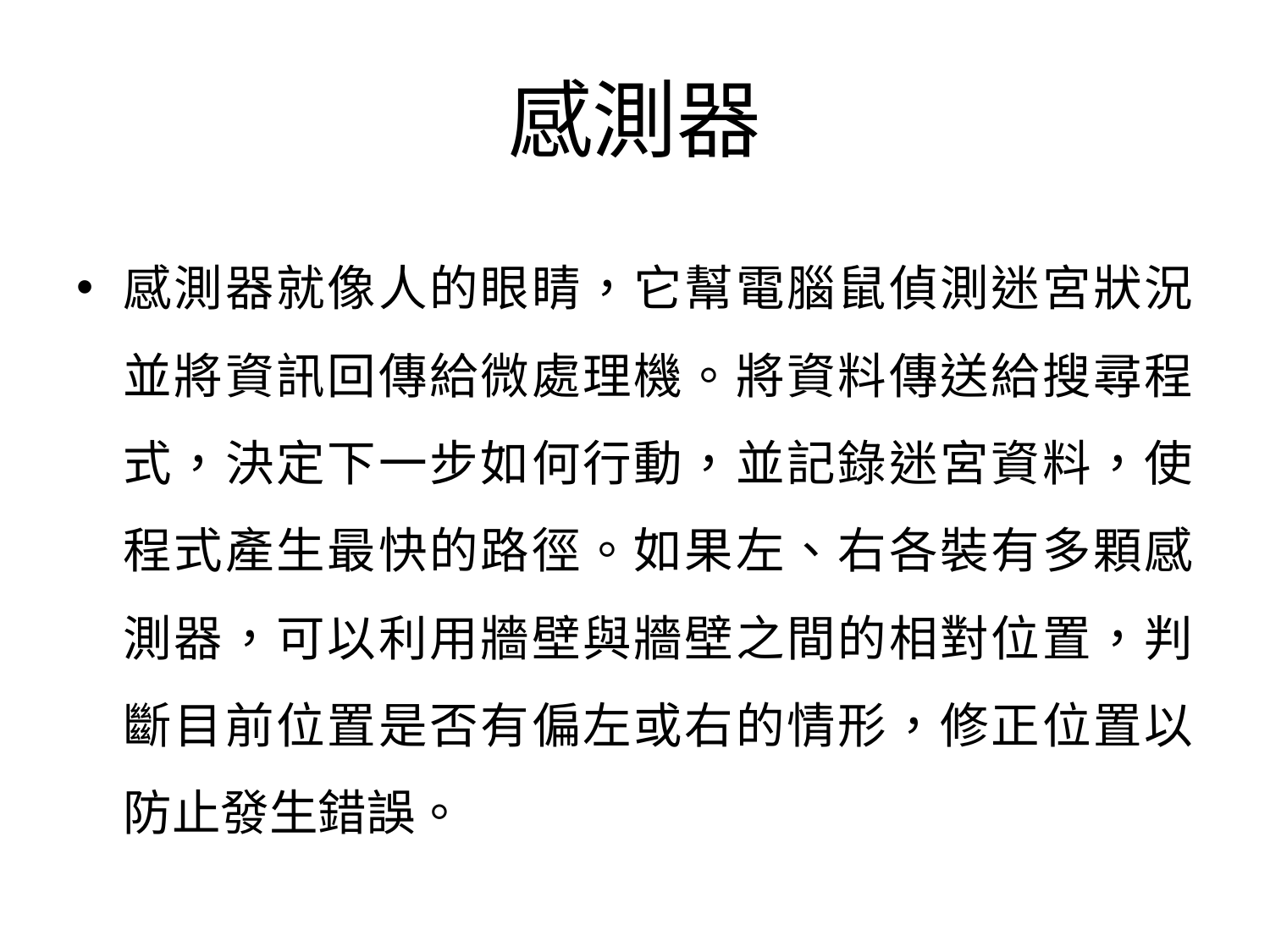

# 感測器
感測器就像人的眼睛，它幫電腦鼠偵測迷宮狀況並將資訊回傳給微處理機。將資料傳送給搜尋程式，決定下一步如何行動，並記錄迷宮資料，使程式產生最快的路徑。如果左、右各裝有多顆感測器，可以利用牆壁與牆壁之間的相對位置，判斷目前位置是否有偏左或右的情形，修正位置以防止發生錯誤。